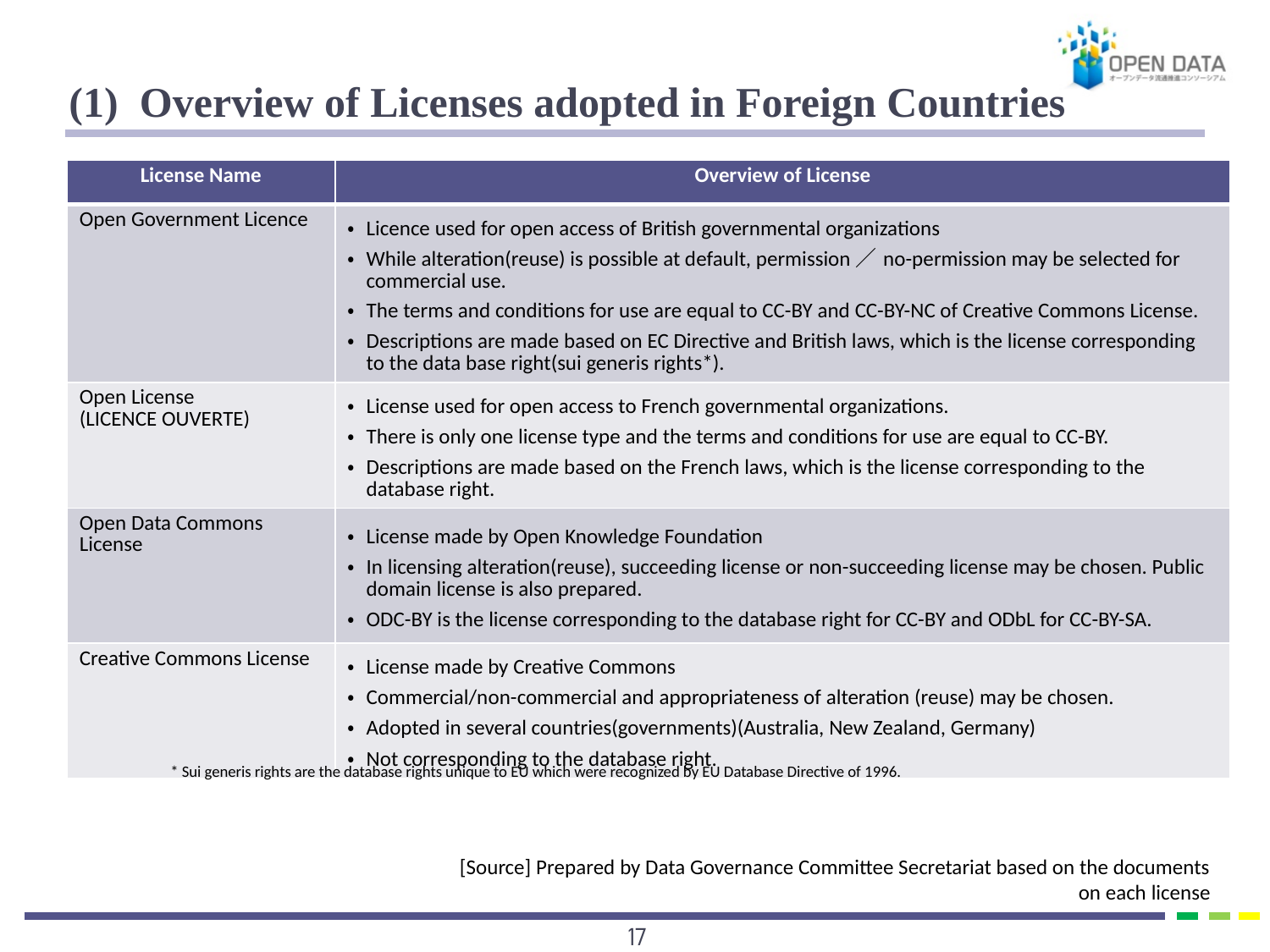

# (1)  Overview of Licenses adopted in Foreign Countries
| License Name | Overview of License |
| --- | --- |
| Open Government Licence | ・ Licence used for open access of British governmental organizations ・ While alteration(reuse) is possible at default, permission／no-permission may be selected for commercial use. ・ The terms and conditions for use are equal to CC-BY and CC-BY-NC of Creative Commons License. ・ Descriptions are made based on EC Directive and British laws, which is the license corresponding to the data base right(sui generis rights\*). |
| Open License (LICENCE OUVERTE) | ・ License used for open access to French governmental organizations. ・ There is only one license type and the terms and conditions for use are equal to CC-BY. ・ Descriptions are made based on the French laws, which is the license corresponding to the database right. |
| Open Data Commons License | ・ License made by Open Knowledge Foundation ・ In licensing alteration(reuse), succeeding license or non-succeeding license may be chosen. Public domain license is also prepared. ・ ODC-BY is the license corresponding to the database right for CC-BY and ODbL for CC-BY-SA. |
| Creative Commons License | ・ License made by Creative Commons ・ Commercial/non-commercial and appropriateness of alteration (reuse) may be chosen. ・ Adopted in several countries(governments)(Australia, New Zealand, Germany) ・ Not corresponding to the database right. |
* Sui generis rights are the database rights unique to EU which were recognized by EU Database Directive of 1996.
[Source] Prepared by Data Governance Committee Secretariat based on the documents on each license
17